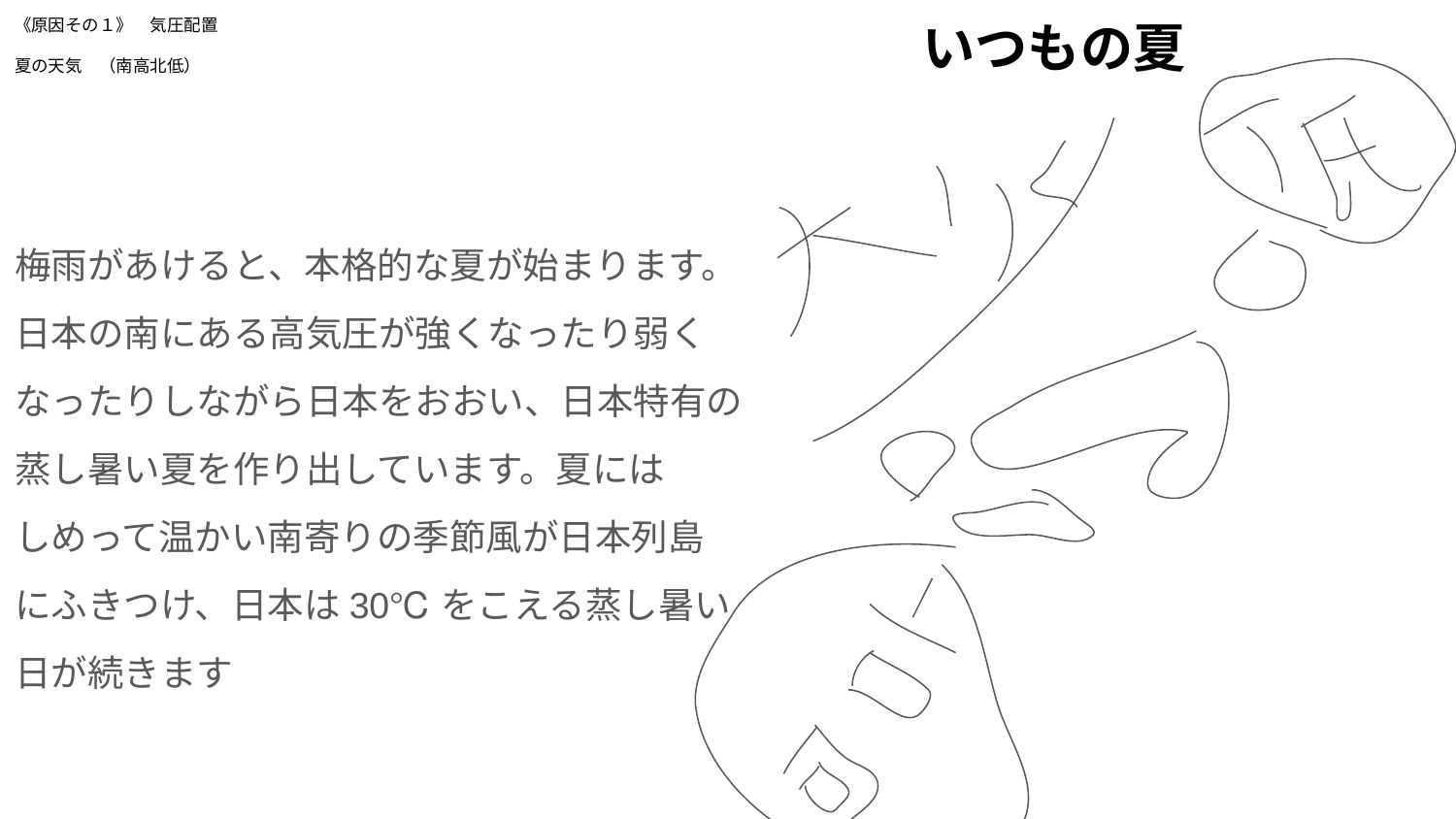

# 《原因その１》　気圧配置

夏の天気　（南高北低）
いつもの夏

梅雨があけると、本格的な夏が始まります。
日本の南にある高気圧が強くなったり弱く
なったりしながら日本をおおい、日本特有の
蒸し暑い夏を作り出しています。夏には
しめって温かい南寄りの季節風が日本列島
にふきつけ、日本は30℃をこえる蒸し暑い
日が続きます